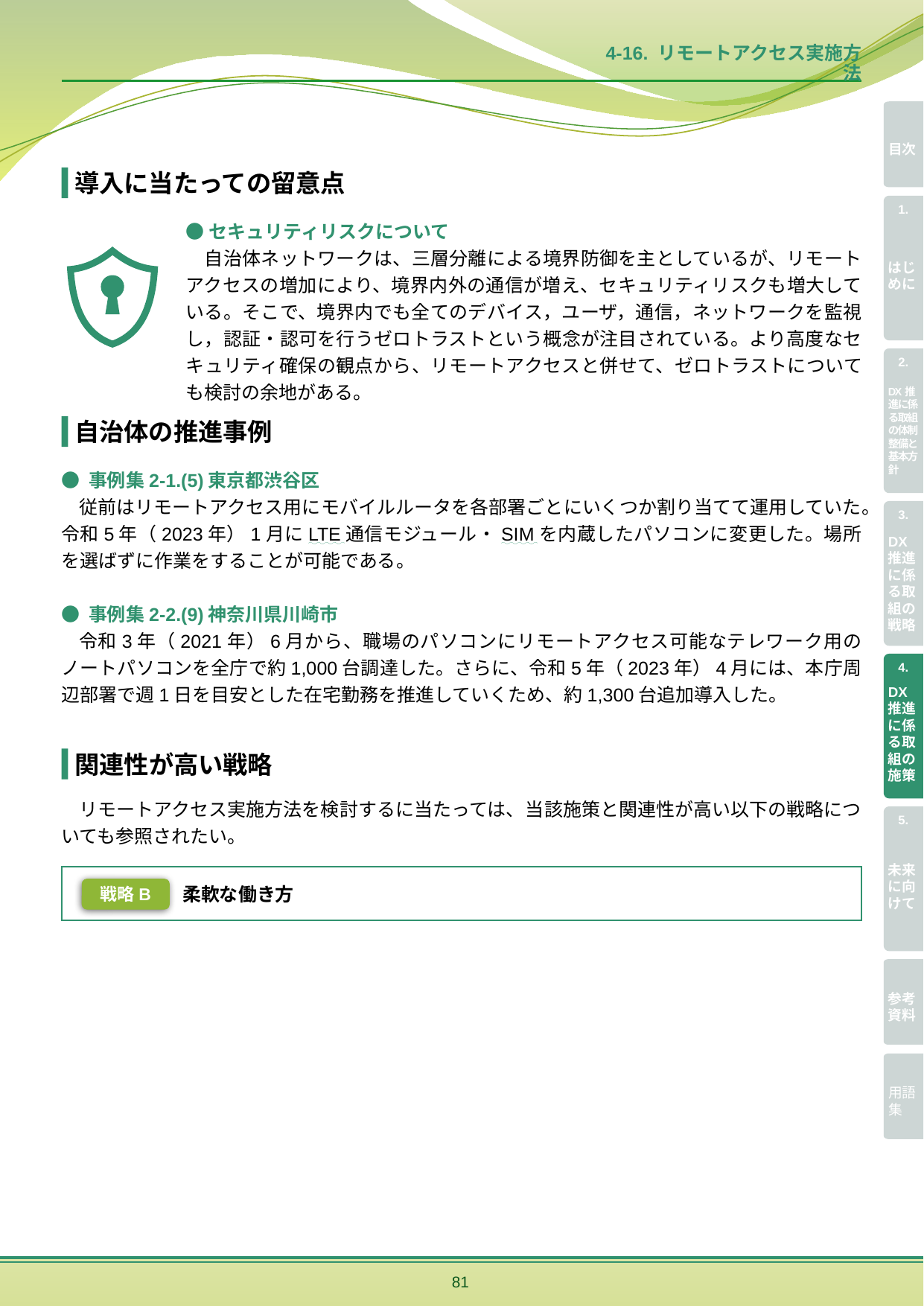

4-16. リモートアクセス実施方法

導入に当たっての留意点
●セキュリティリスクについて
　自治体ネットワークは、三層分離による境界防御を主としているが、リモートアクセスの増加により、境界内外の通信が増え、セキュリティリスクも増大している。そこで、境界内でも全てのデバイス，ユーザ，通信，ネットワークを監視し，認証・認可を行うゼロトラストという概念が注目されている。より高度なセキュリティ確保の観点から、リモートアクセスと併せて、ゼロトラストについても検討の余地がある。

自治体の推進事例
● 事例集2-1.(5)東京都渋谷区
従前はリモートアクセス用にモバイルルータを各部署ごとにいくつか割り当てて運用していた。令和5年（2023年）1月にLTE通信モジュール・SIMを内蔵したパソコンに変更した。場所を選ばずに作業をすることが可能である。

● 事例集2-2.(9)神奈川県川崎市
令和3年（2021年）6月から、職場のパソコンにリモートアクセス可能なテレワーク用のノートパソコンを全庁で約1,000台調達した。さらに、令和5年（2023年）4月には、本庁周辺部署で週1日を目安とした在宅勤務を推進していくため、約1,300台追加導入した。

関連性が高い戦略
リモートアクセス実施方法を検討するに当たっては、当該施策と関連性が高い以下の戦略についても参照されたい。
柔軟な働き方
戦略B
81